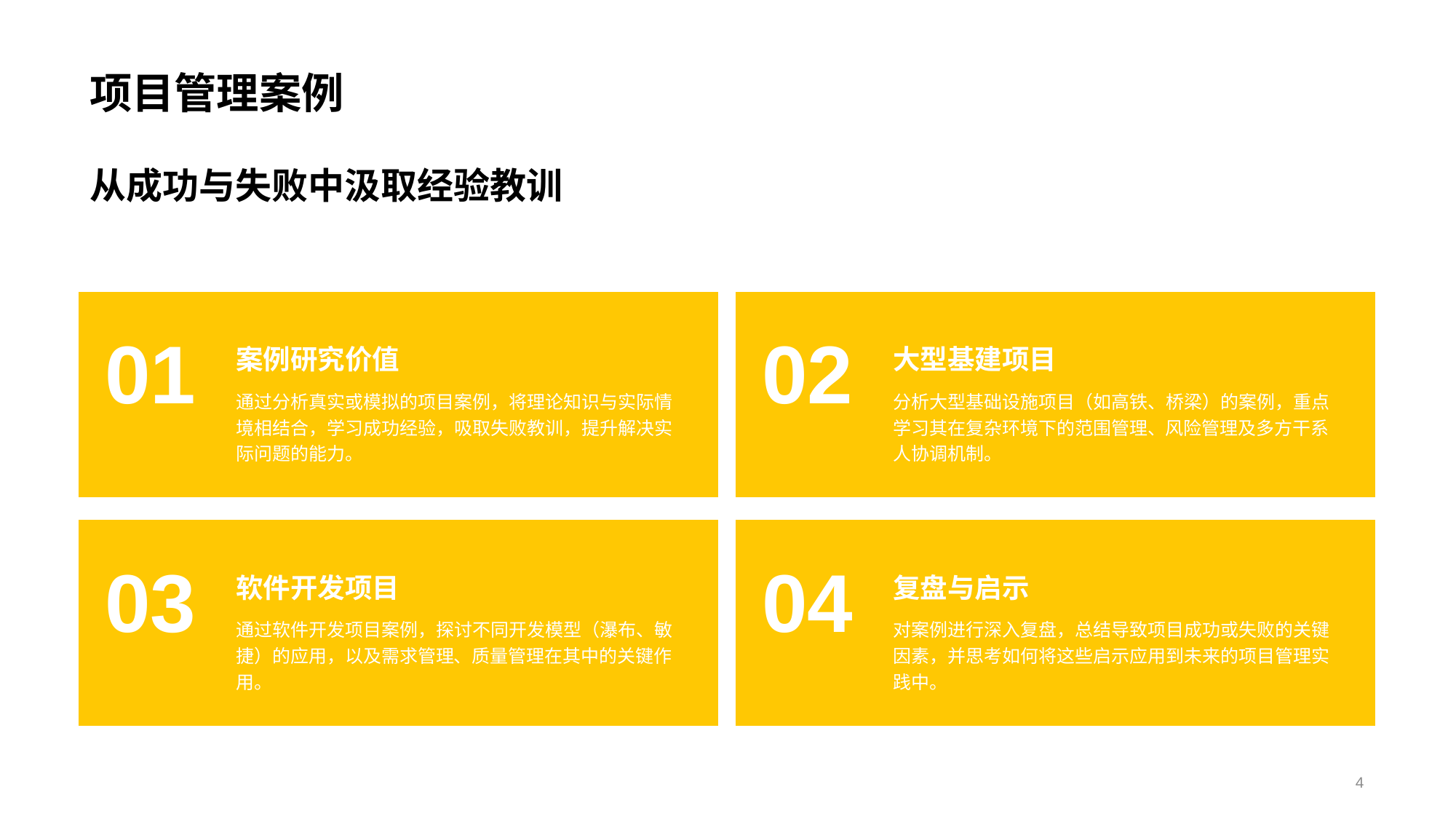

项目管理案例
从成功与失败中汲取经验教训

案例研究价值
01
通过分析真实或模拟的项目案例，将理论知识与实际情境相结合，学习成功经验，吸取失败教训，提升解决实际问题的能力。

大型基建项目
02
分析大型基础设施项目（如高铁、桥梁）的案例，重点学习其在复杂环境下的范围管理、风险管理及多方干系人协调机制。

软件开发项目
03
通过软件开发项目案例，探讨不同开发模型（瀑布、敏捷）的应用，以及需求管理、质量管理在其中的关键作用。

复盘与启示
04
对案例进行深入复盘，总结导致项目成功或失败的关键因素，并思考如何将这些启示应用到未来的项目管理实践中。
4